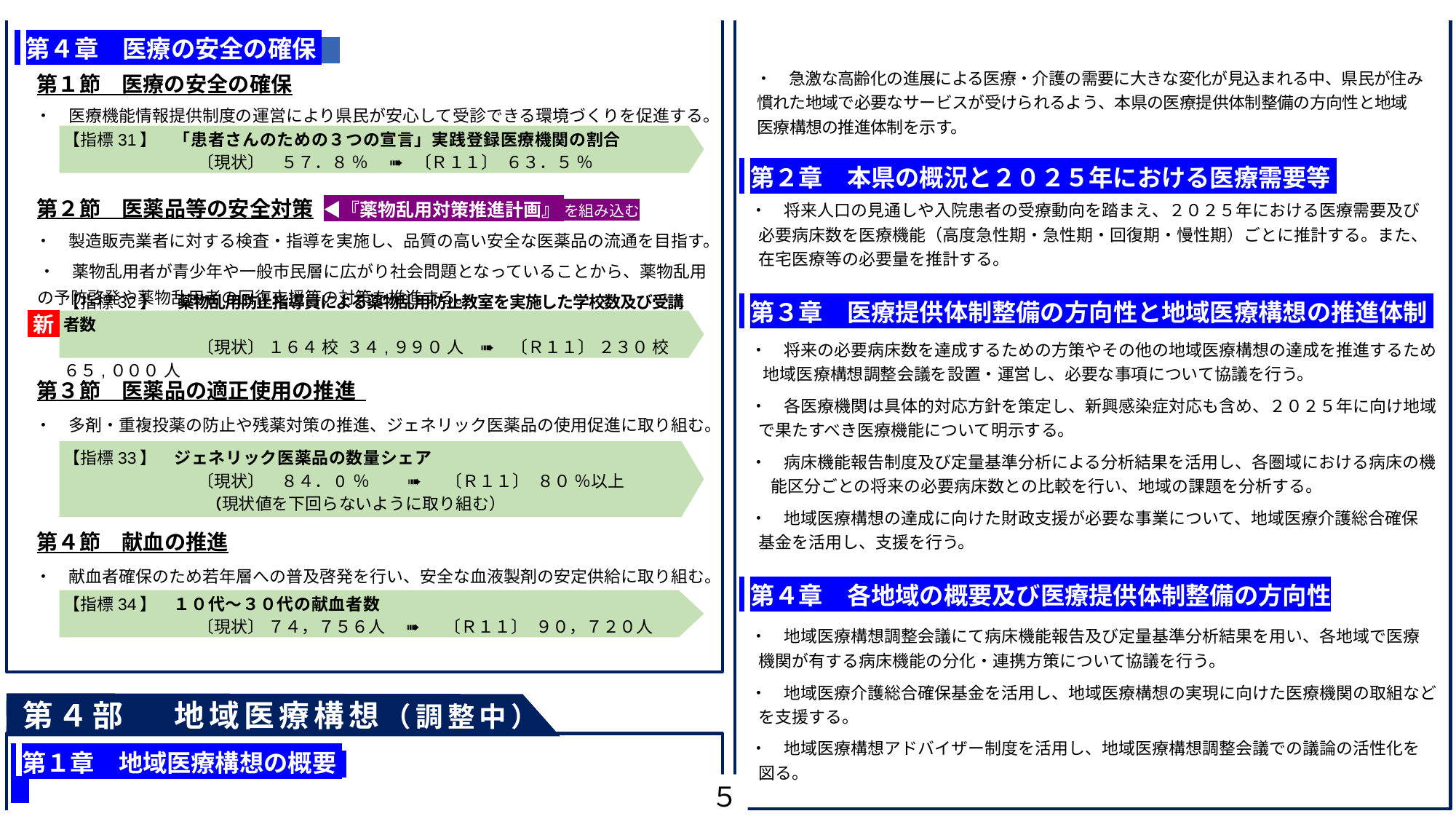

第４章　医療の安全の確保
　 第１節　医療の安全の確保
　  ・　医療機能情報提供制度の運営により県民が安心して受診できる環境づくりを促進する。

　 第２節　医薬品等の安全対策  ◀『薬物乱用対策推進計画』 を組み込む
　  ・　製造販売業者に対する検査・指導を実施し、品質の高い安全な医薬品の流通を目指す。
  　・　薬物乱用者が青少年や一般市民層に広がり社会問題となっていることから、薬物乱用
      の予防啓発や薬物乱用者の回復支援等の対策を推進する。

　 第３節　医薬品の適正使用の推進
　  ・　多剤・重複投薬の防止や残薬対策の推進、ジェネリック医薬品の使用促進に取り組む。

　 第４節　献血の推進
　  ・　献血者確保のため若年層への普及啓発を行い、安全な血液製剤の安定供給に取り組む。

　・　急激な高齢化の進展による医療・介護の需要に大きな変化が見込まれる中、県民が住み
    慣れた地域で必要なサービスが受けられるよう、本県の医療提供体制整備の方向性と地域
    医療構想の推進体制を示す。

 第２章　本県の概況と２０２５年における医療需要等
  ・　将来人口の見通しや入院患者の受療動向を踏まえ、２０２５年における医療需要及び
    必要病床数を医療機能（高度急性期・急性期・回復期・慢性期）ごとに推計する。また、
    在宅医療等の必要量を推計する。

 第３章　医療提供体制整備の方向性と地域医療構想の推進体制
  ・　将来の必要病床数を達成するための方策やその他の地域医療構想の達成を推進するため
　  地域医療構想調整会議を設置・運営し、必要な事項について協議を行う。
  ・　各医療機関は具体的対応方針を策定し、新興感染症対応も含め、２０２５年に向け地域
    で果たすべき医療機能について明示する。
  ・　病床機能報告制度及び定量基準分析による分析結果を活用し、各圏域における病床の機能区分ごとの将来の必要病床数との比較を行い、地域の課題を分析する。
  ・　地域医療構想の達成に向けた財政支援が必要な事業について、地域医療介護総合確保
    基金を活用し、支援を行う。

 第４章　各地域の概要及び医療提供体制整備の方向性
  ・　地域医療構想調整会議にて病床機能報告及び定量基準分析結果を用い、各地域で医療
    機関が有する病床機能の分化・連携方策について協議を行う。
  ・　地域医療介護総合確保基金を活用し、地域医療構想の実現に向けた医療機関の取組など
    を支援する。
  ・　地域医療構想アドバイザー制度を活用し、地域医療構想調整会議での議論の活性化を
    図る。
【指標31】　「患者さんのための３つの宣言」実践登録医療機関の割合
　　　　　　　　〔現状〕　５７．８ ％　 ➠   〔Ｒ１１〕  ６３．５ ％
【指標32】　 薬物乱用防止指導員による薬物乱用防止教室を実施した学校数及び受講者数
　　　　　　　　〔現状〕 １６４ 校  ３４,９９０ 人　➠　〔Ｒ１１〕 ２３０ 校  ６５,０００ 人
新
【指標33】　ジェネリック医薬品の数量シェア
　　　　　　　　〔現状〕　８４．0 ％　　 ➠ 　 〔Ｒ１１〕  ８０ ％以上
                                    　（現状値を下回らないように取り組む）
【指標34】　１０代～３０代の献血者数
　　　　　　　　〔現状〕 ７４，７５６人　 ➠ 　 〔Ｒ１１〕  ９０，７２０人
第４部　 地域医療構想（調整中）

 第１章　地域医療構想の概要

５